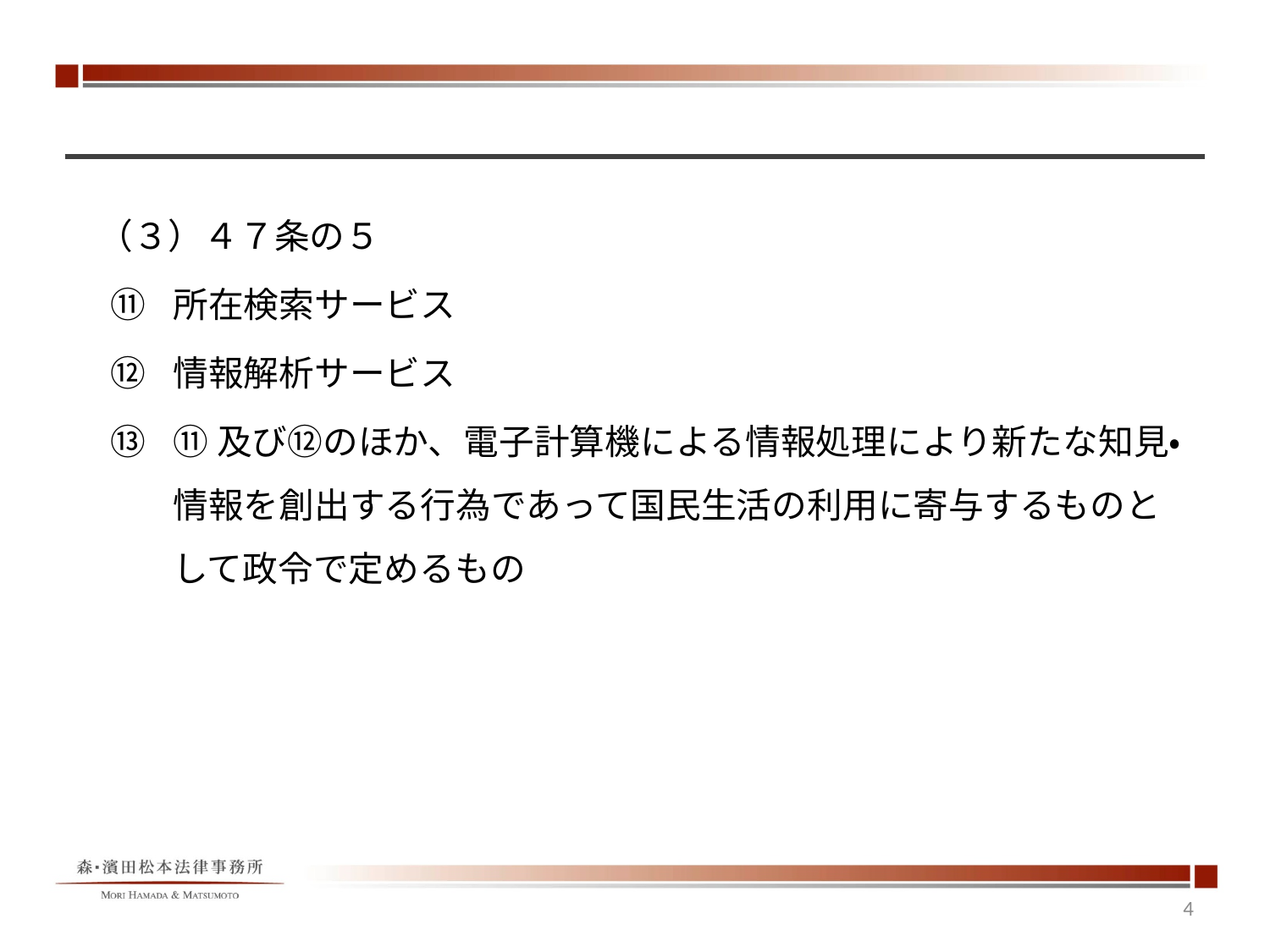

#
（３）４７条の５
⑪	所在検索サービス
⑫	情報解析サービス
⑬	⑪及び⑫のほか、電子計算機による情報処理により新たな知見・情報を創出する行為であって国民生活の利用に寄与するものとして政令で定めるもの
4